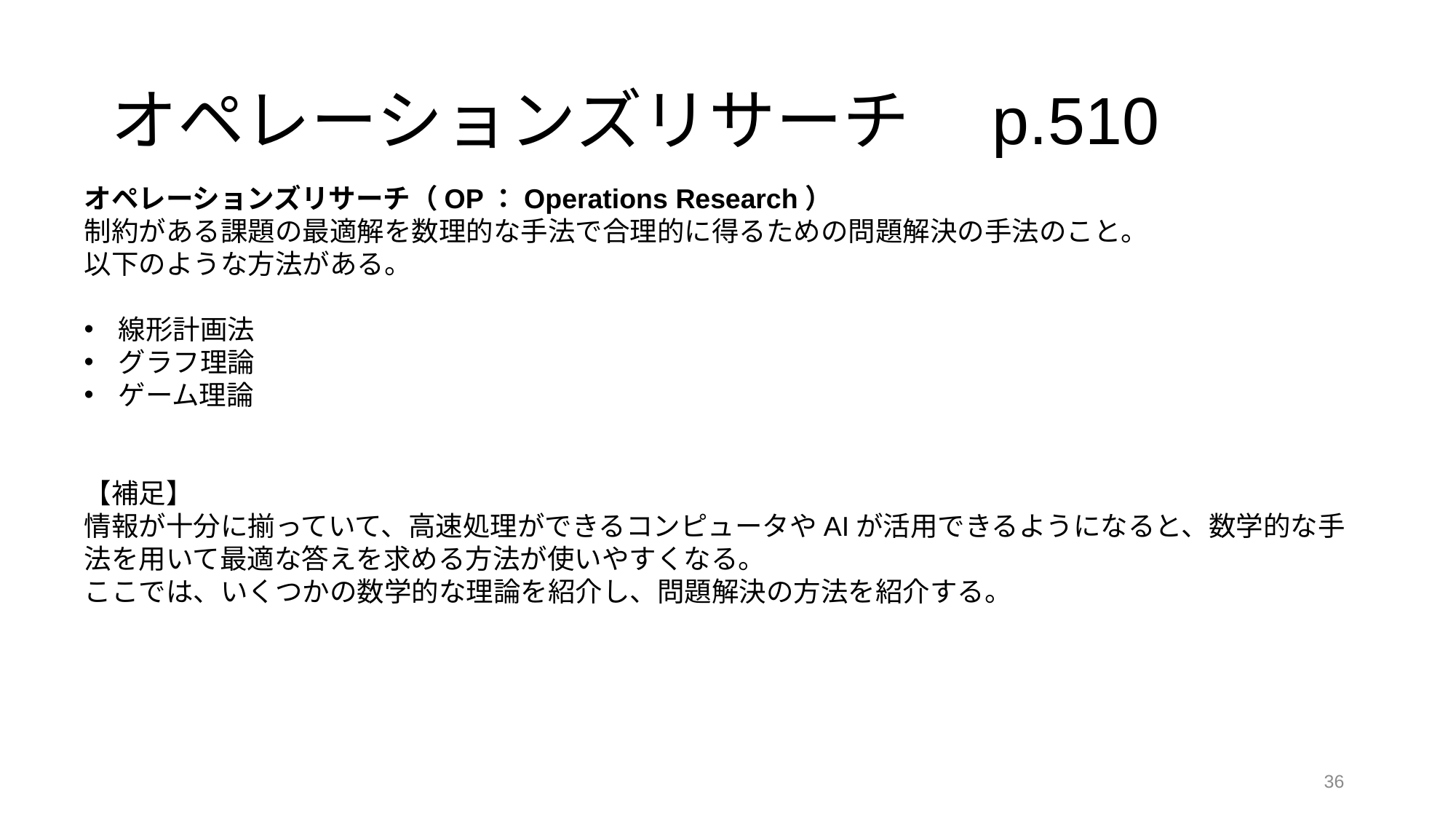

# オペレーションズリサーチ　p.510
オペレーションズリサーチ（OP：Operations Research）
制約がある課題の最適解を数理的な手法で合理的に得るための問題解決の手法のこと。
以下のような方法がある。

線形計画法
グラフ理論
ゲーム理論

【補足】
情報が十分に揃っていて、高速処理ができるコンピュータやAIが活用できるようになると、数学的な手法を用いて最適な答えを求める方法が使いやすくなる。
ここでは、いくつかの数学的な理論を紹介し、問題解決の方法を紹介する。

36